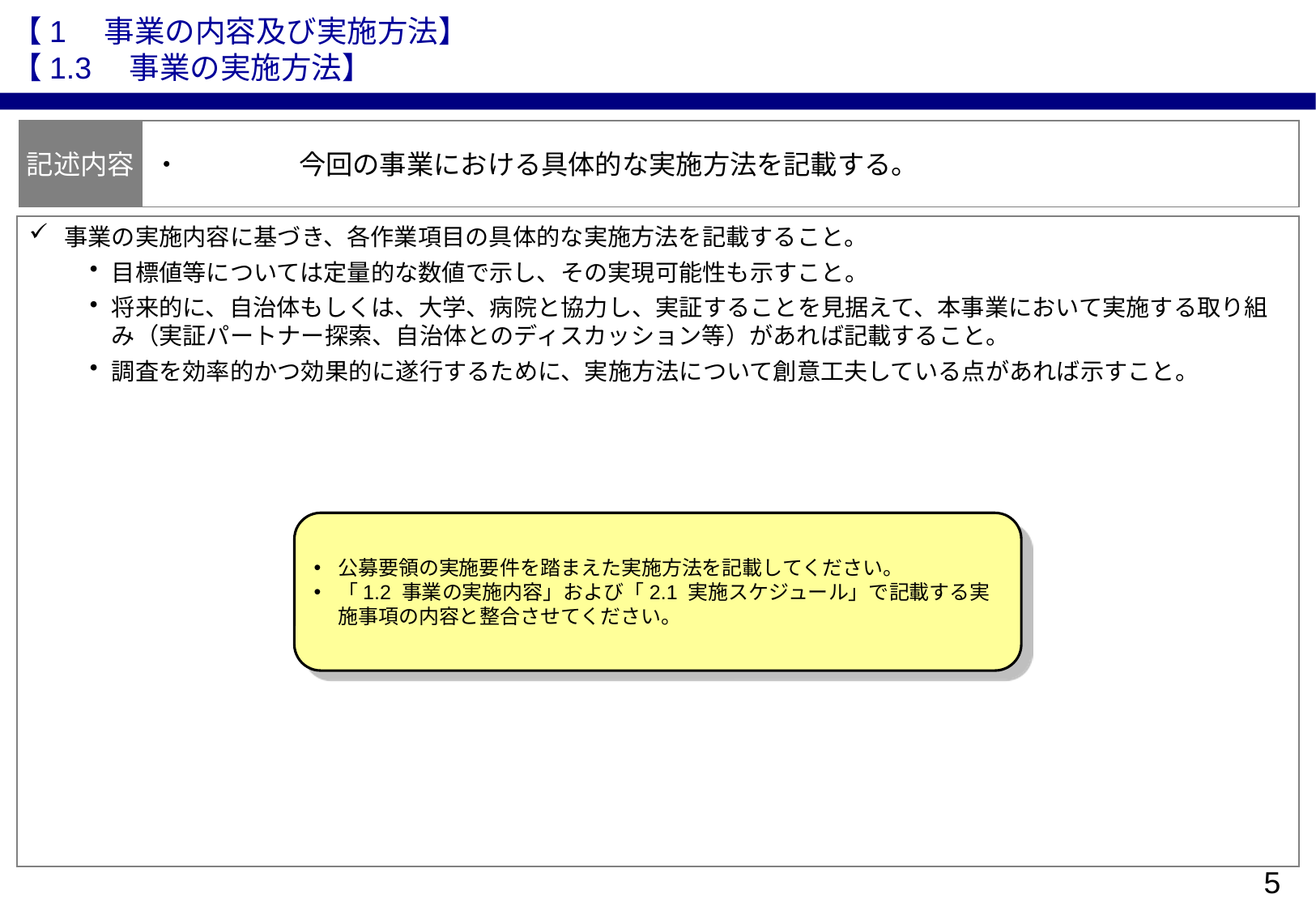

【1　事業の内容及び実施方法】
【1.3　事業の実施方法】
記述内容
・	今回の事業における具体的な実施方法を記載する。
事業の実施内容に基づき、各作業項目の具体的な実施方法を記載すること。
目標値等については定量的な数値で示し、その実現可能性も示すこと。
将来的に、自治体もしくは、大学、病院と協力し、実証することを見据えて、本事業において実施する取り組み（実証パートナー探索、自治体とのディスカッション等）があれば記載すること。
調査を効率的かつ効果的に遂行するために、実施方法について創意工夫している点があれば示すこと。

公募要領の実施要件を踏まえた実施方法を記載してください。
「1.2 事業の実施内容」および「2.1 実施スケジュール」で記載する実施事項の内容と整合させてください。